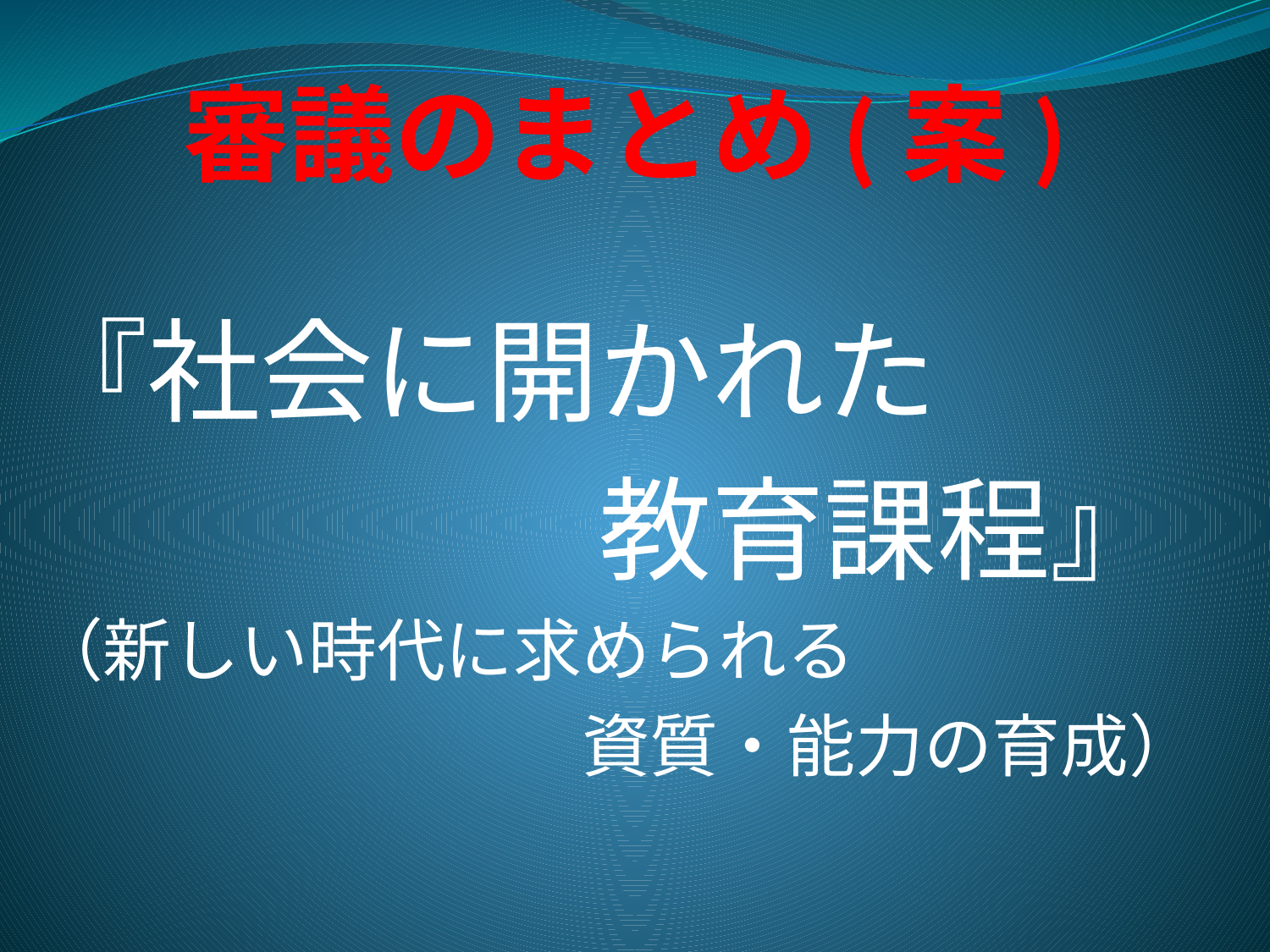

審議のまとめ(案)

『社会に開かれた
　　　　　教育課程』
（新しい時代に求められる
　　　　　　　　資質・能力の育成）